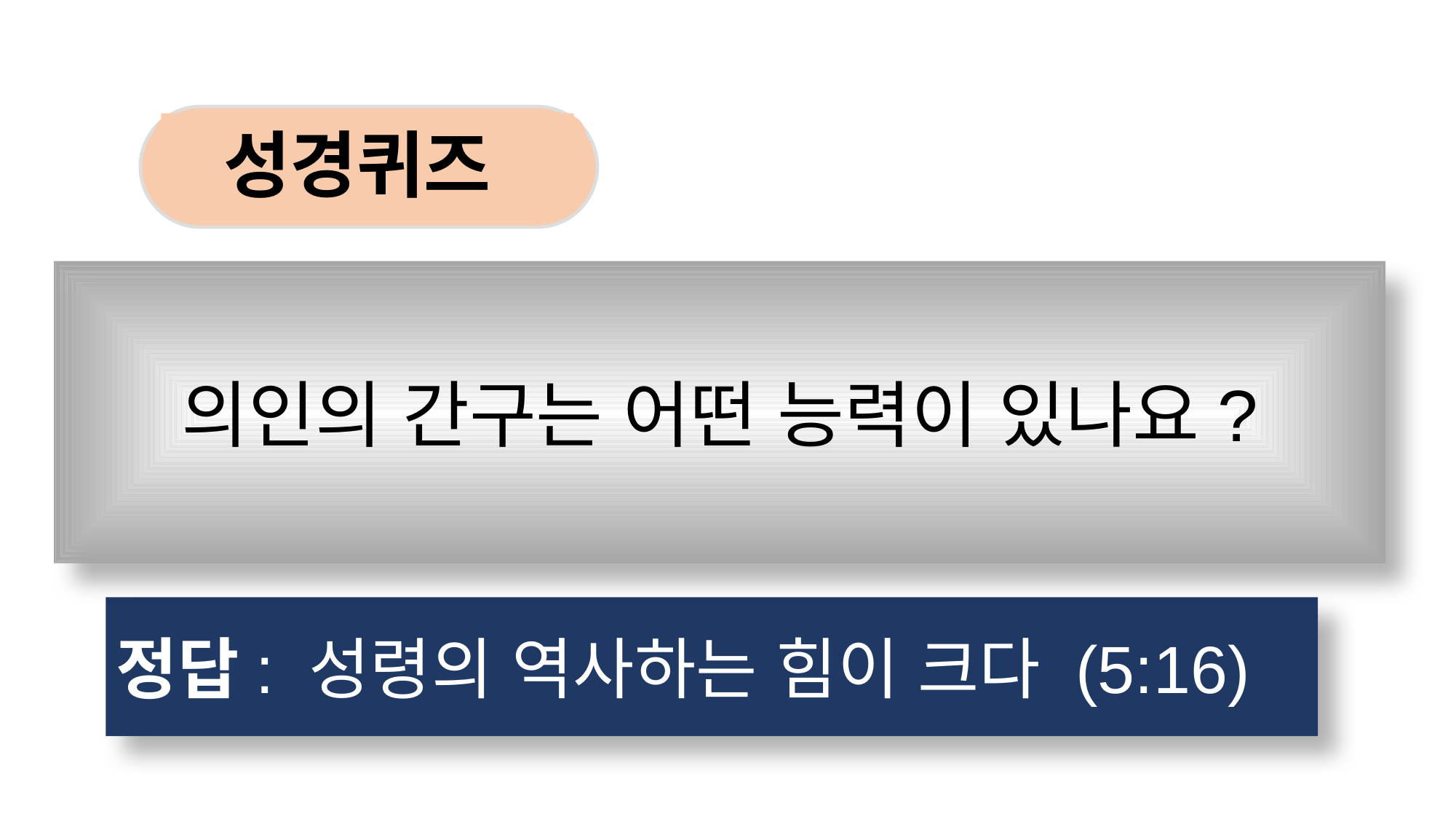

성경퀴즈
의인의 간구는 어떤 능력이 있나요?
정답: 성령의 역사하는 힘이 크다 (5:16)